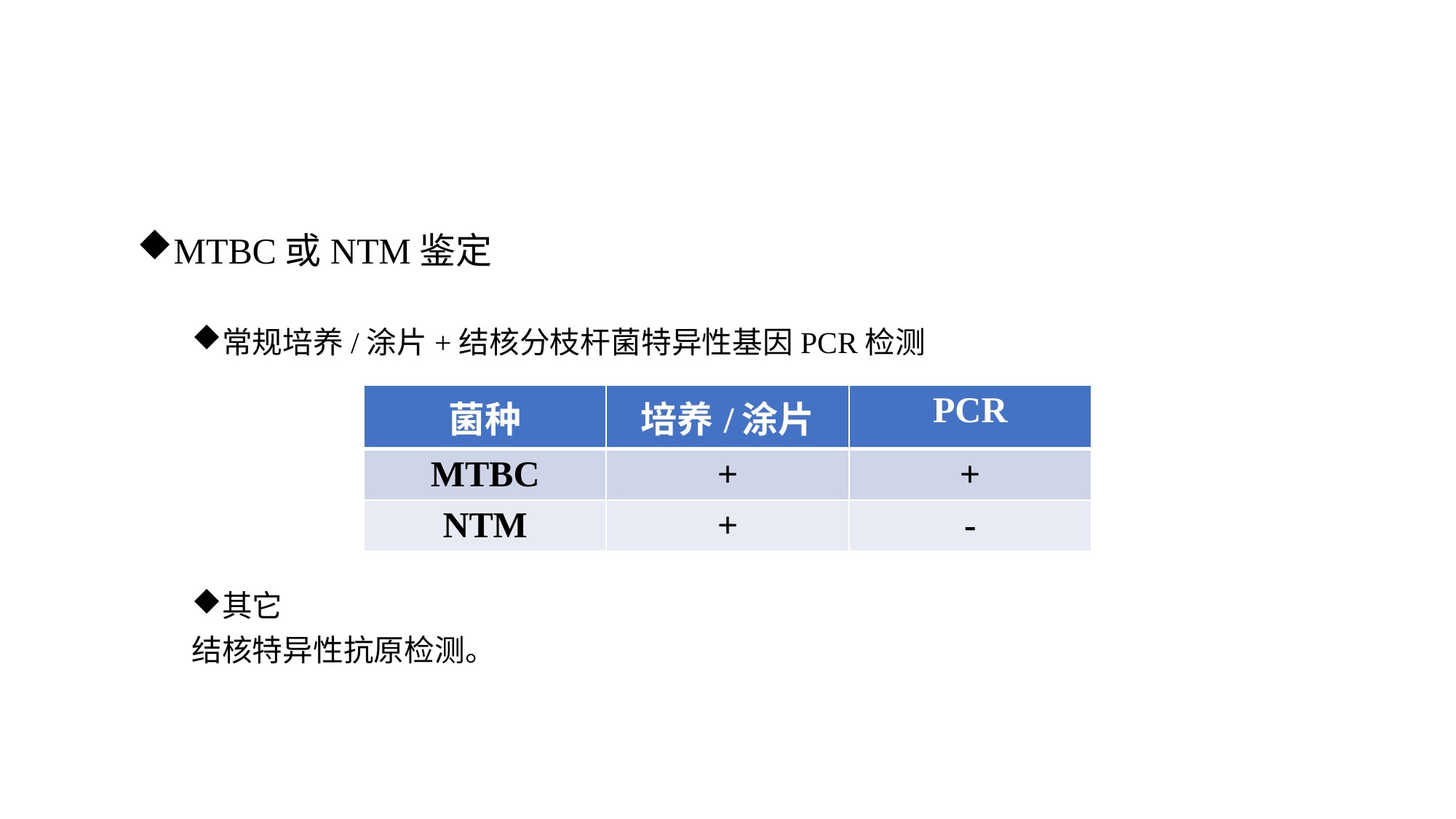

MTBC或NTM鉴定

常规培养/涂片+结核分枝杆菌特异性基因PCR检测

其它
结核特异性抗原检测。
| 菌种 | 培养/涂片 | PCR |
| --- | --- | --- |
| MTBC | + | + |
| NTM | + | - |